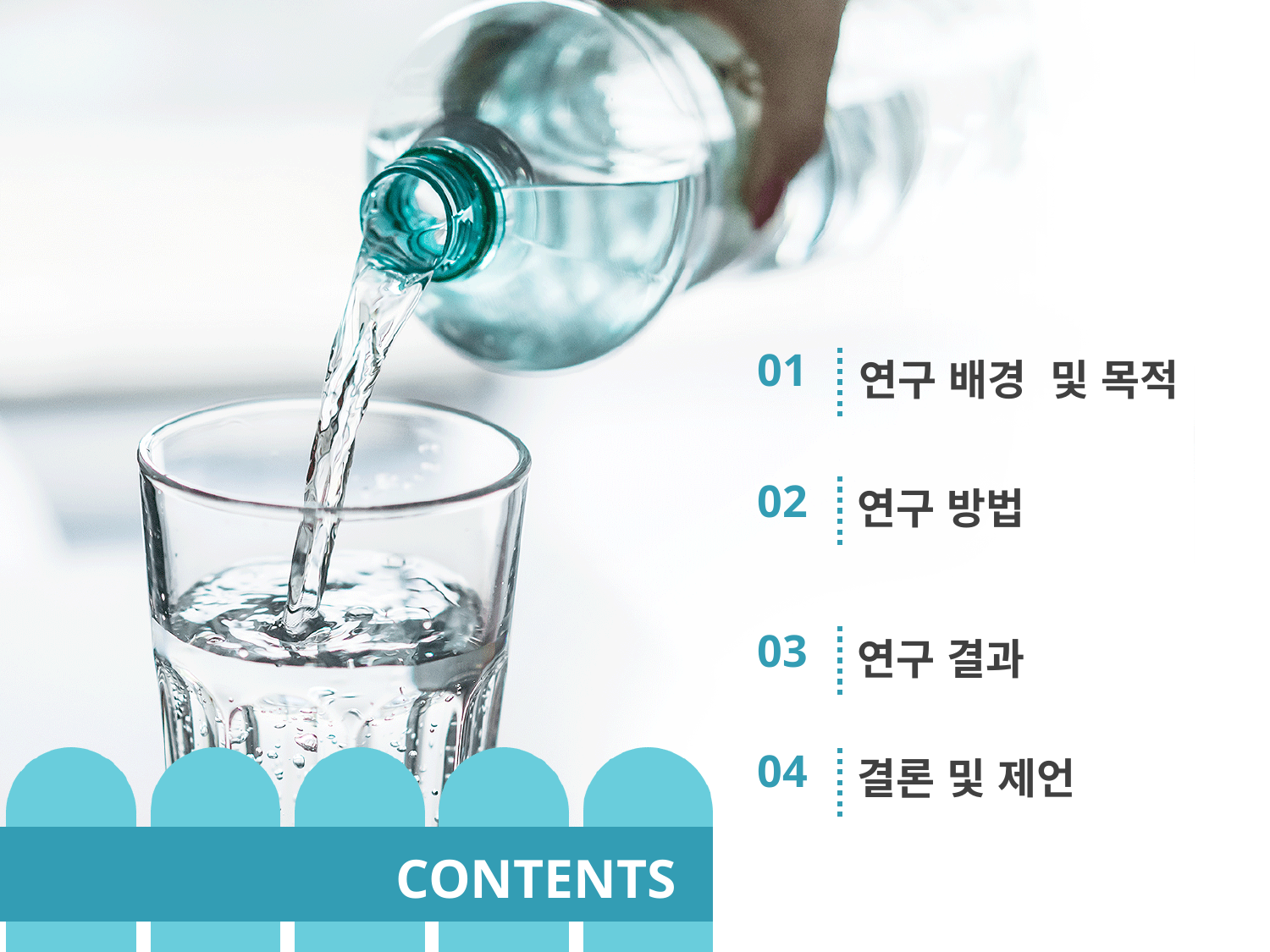

01
연구 배경  및 목적
02
연구 방법
03
연구 결과
04
결론 및 제언
CONTENTS